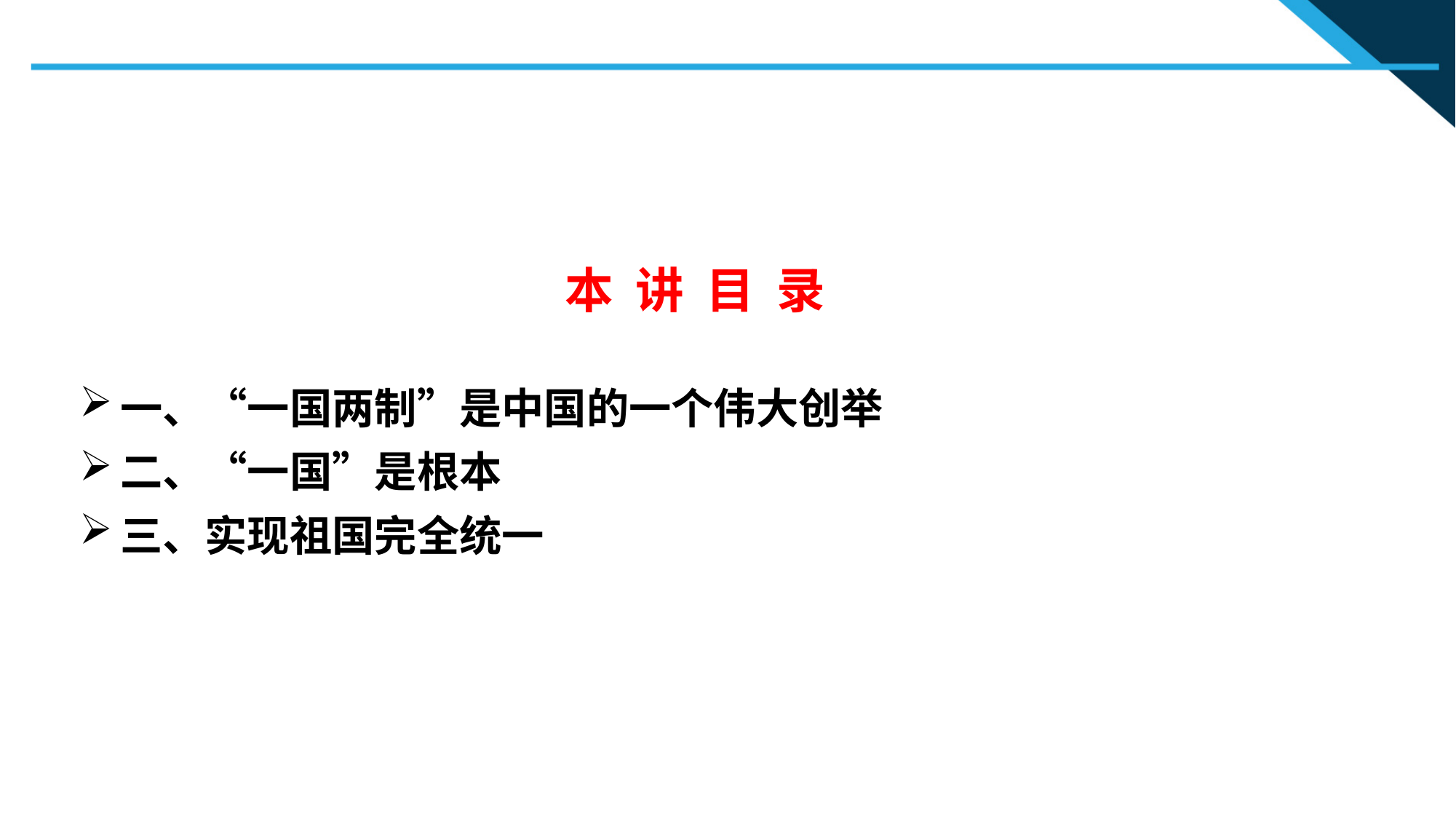

本  讲  目  录

一、“一国两制”是中国的一个伟大创举
二、“一国”是根本
三、实现祖国完全统一